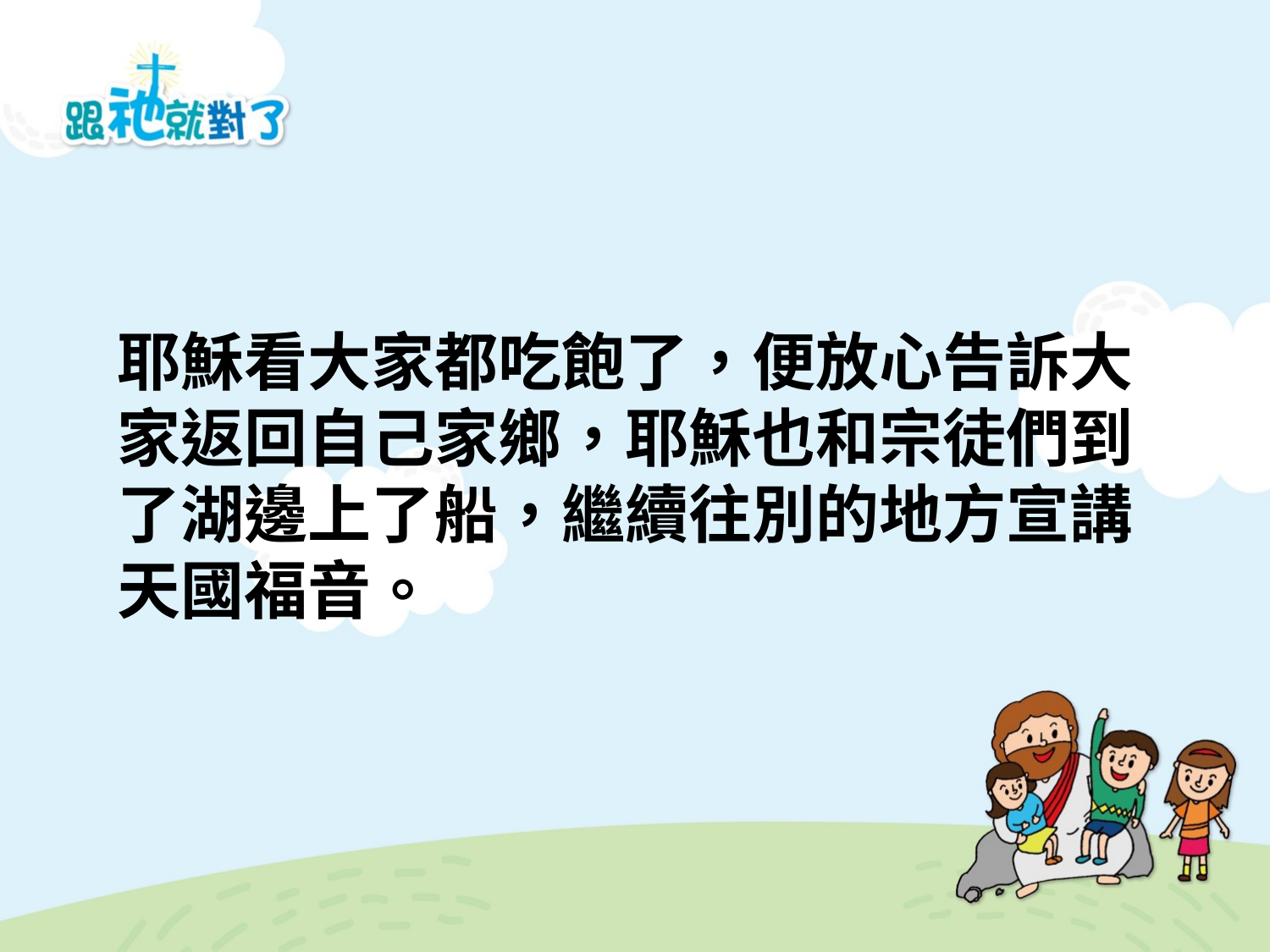

耶穌看大家都吃飽了，便放心告訴大家返回自己家鄉，耶穌也和宗徒們到了湖邊上了船，繼續往別的地方宣講天國福音。